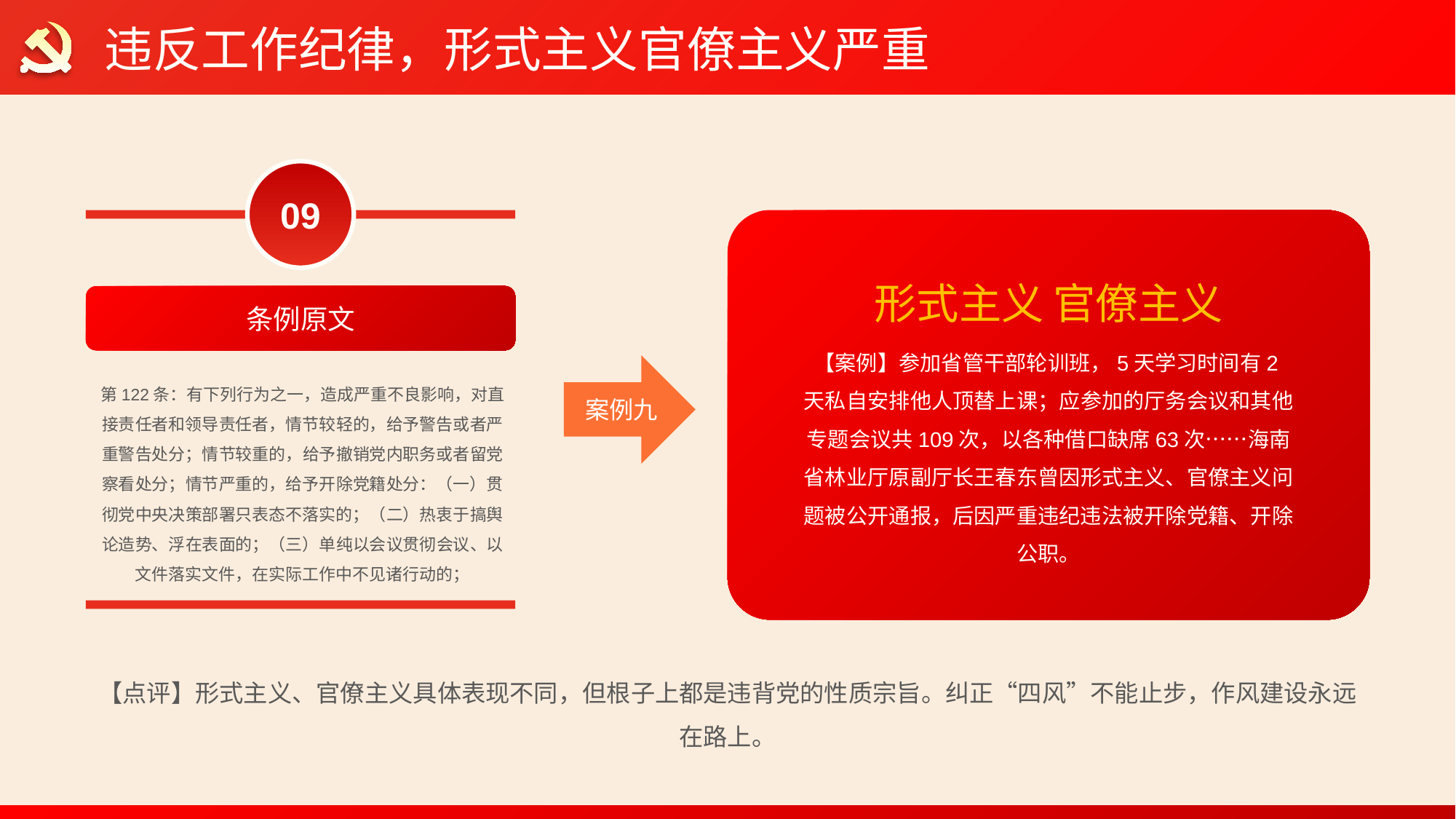

违反工作纪律，形式主义官僚主义严重
09

形式主义 官僚主义
【案例】参加省管干部轮训班，5天学习时间有2天私自安排他人顶替上课；应参加的厅务会议和其他专题会议共109次，以各种借口缺席63次……海南省林业厅原副厅长王春东曾因形式主义、官僚主义问题被公开通报，后因严重违纪违法被开除党籍、开除公职。
条例原文
案例九
第122条：有下列行为之一，造成严重不良影响，对直接责任者和领导责任者，情节较轻的，给予警告或者严重警告处分；情节较重的，给予撤销党内职务或者留党察看处分；情节严重的，给予开除党籍处分：（一）贯彻党中央决策部署只表态不落实的；（二）热衷于搞舆论造势、浮在表面的；（三）单纯以会议贯彻会议、以文件落实文件，在实际工作中不见诸行动的；

【点评】形式主义、官僚主义具体表现不同，但根子上都是违背党的性质宗旨。纠正“四风”不能止步，作风建设永远在路上。